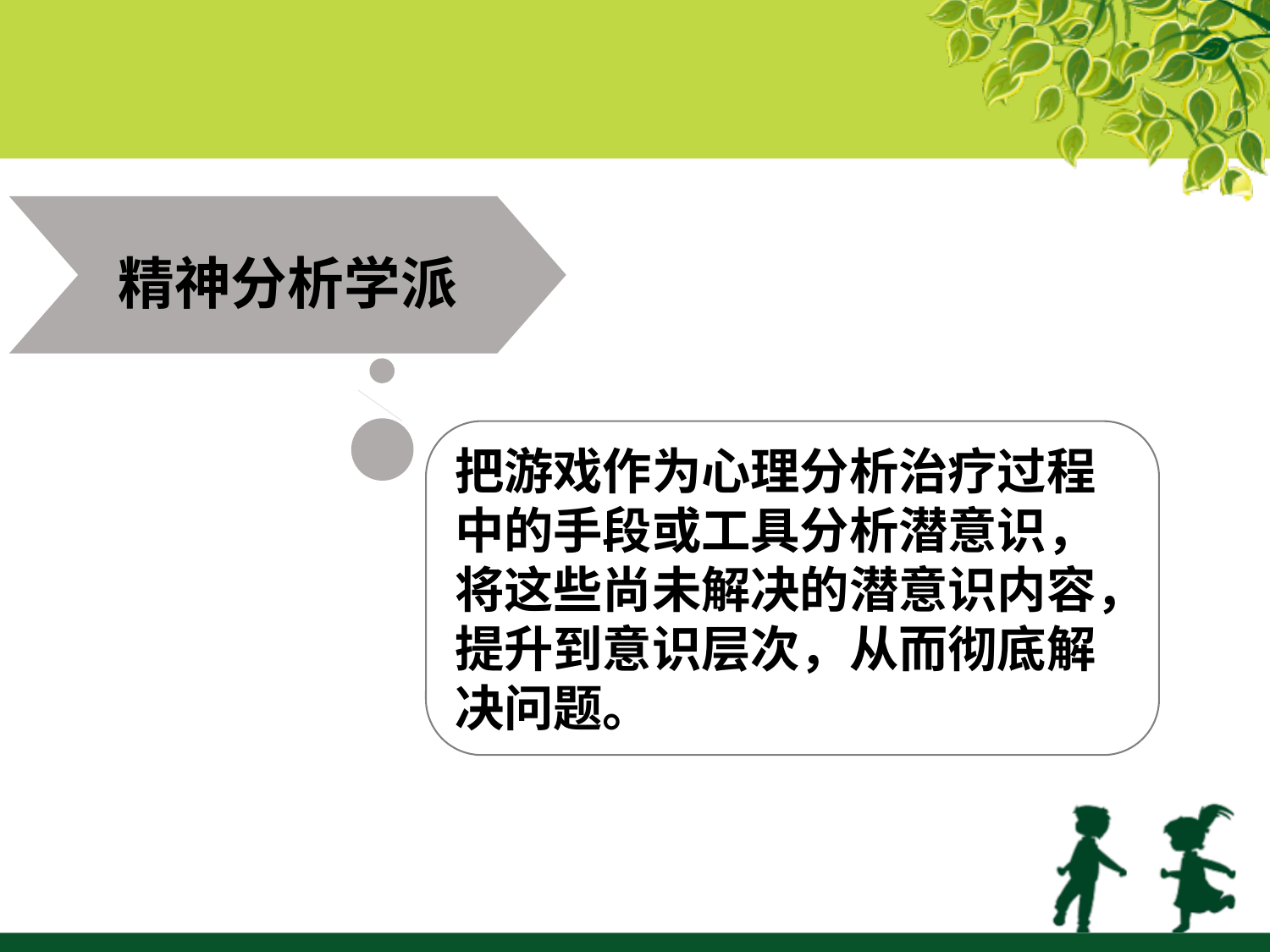

精神分析学派

把游戏作为心理分析治疗过程中的手段或工具分析潜意识，将这些尚未解决的潜意识内容，提升到意识层次，从而彻底解决问题。